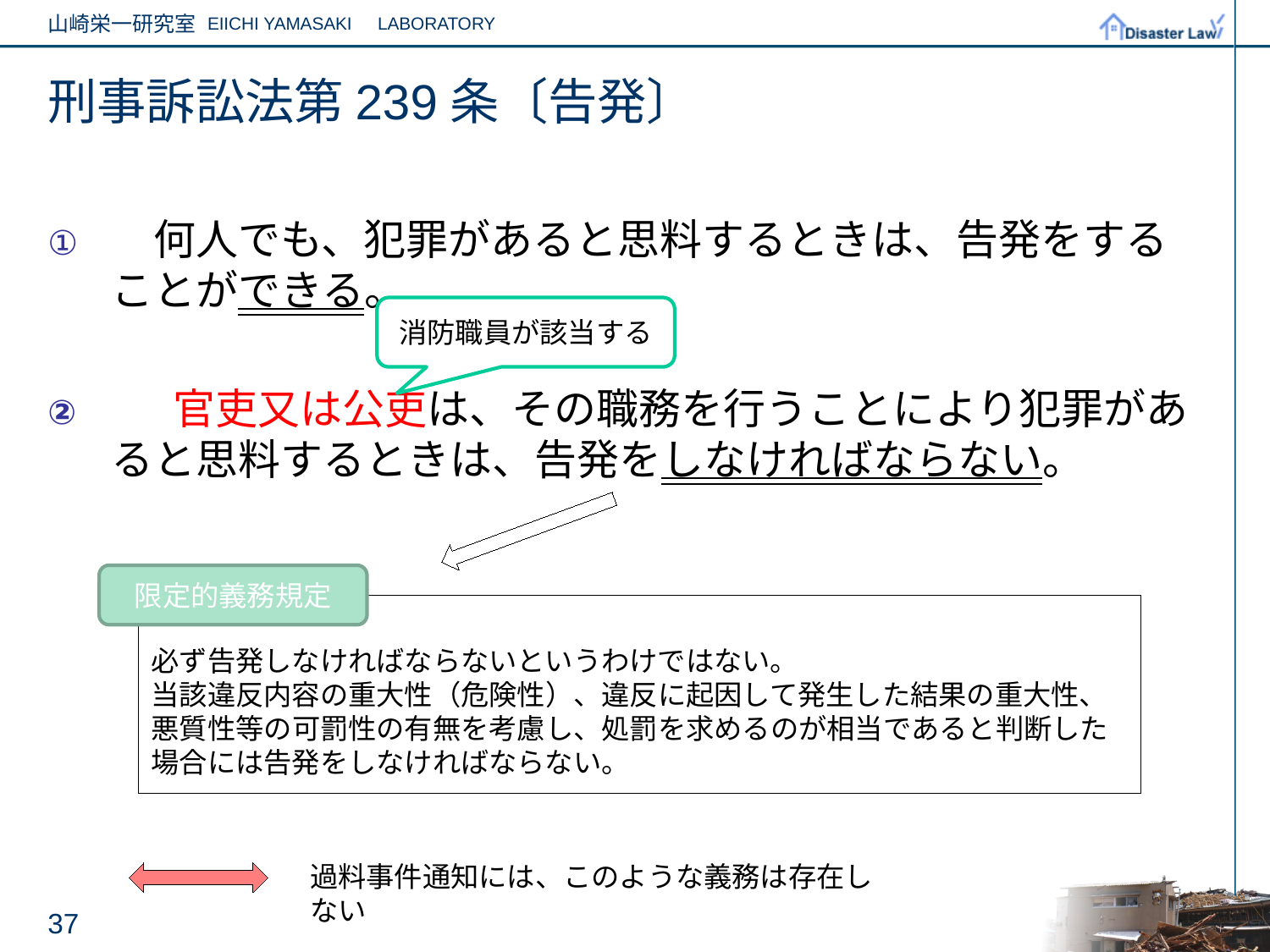

# 刑事訴訟法第239条〔告発〕
　何人でも、犯罪があると思料するときは、告発をすることができる。

 　官吏又は公吏は、その職務を行うことにより犯罪があると思料するときは、告発をしなければならない。

消防職員が該当する

限定的義務規定

必ず告発しなければならないというわけではない。
当該違反内容の重大性（危険性）、違反に起因して発生した結果の重大性、悪質性等の可罰性の有無を考慮し、処罰を求めるのが相当であると判断した場合には告発をしなければならない。
過料事件通知には、このような義務は存在しない

37